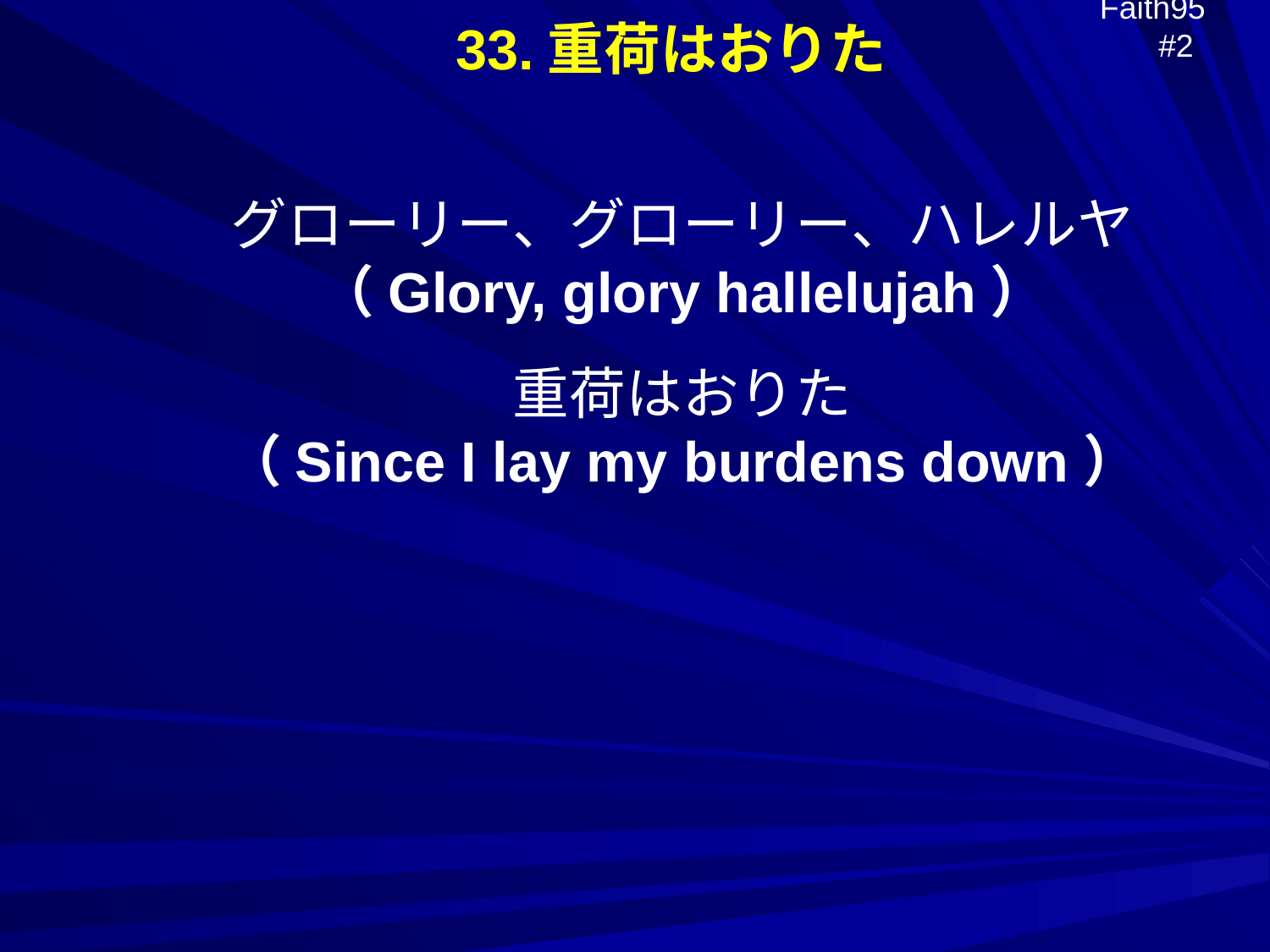

33.重荷はおりた
Faith95　#2

グローリー、グローリー、ハレルヤ
（Glory, glory hallelujah）

重荷はおりた
（Since I lay my burdens down）